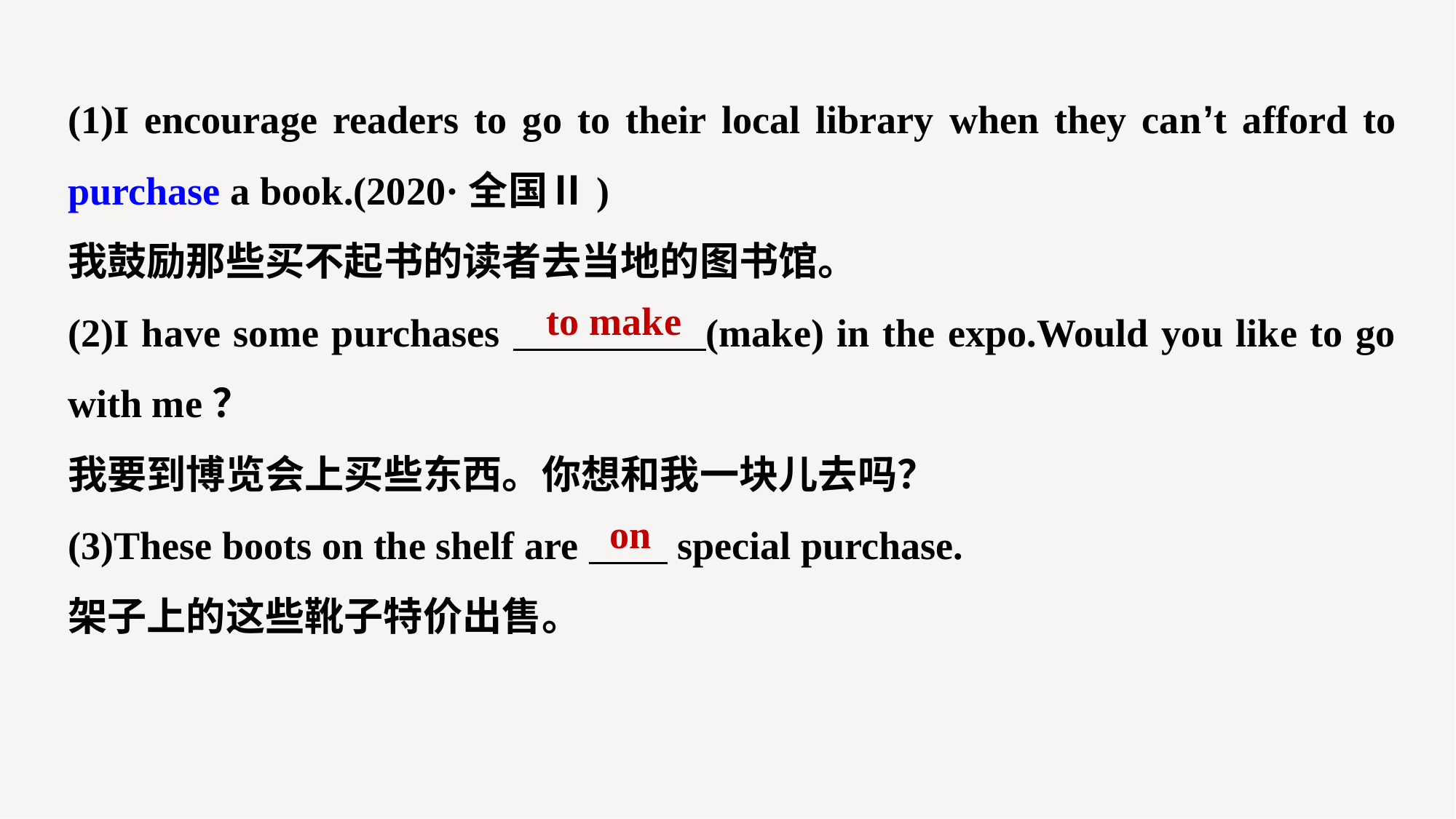

(1)I encourage readers to go to their local library when they can’t afford to purchase a book.(2020·全国Ⅱ)
我鼓励那些买不起书的读者去当地的图书馆。
(2)I have some purchases                (make) in the expo.Would you like to go with me？
我要到博览会上买些东西。你想和我一块儿去吗？
(3)These boots on the shelf are          special purchase.
架子上的这些靴子特价出售。
to make
on